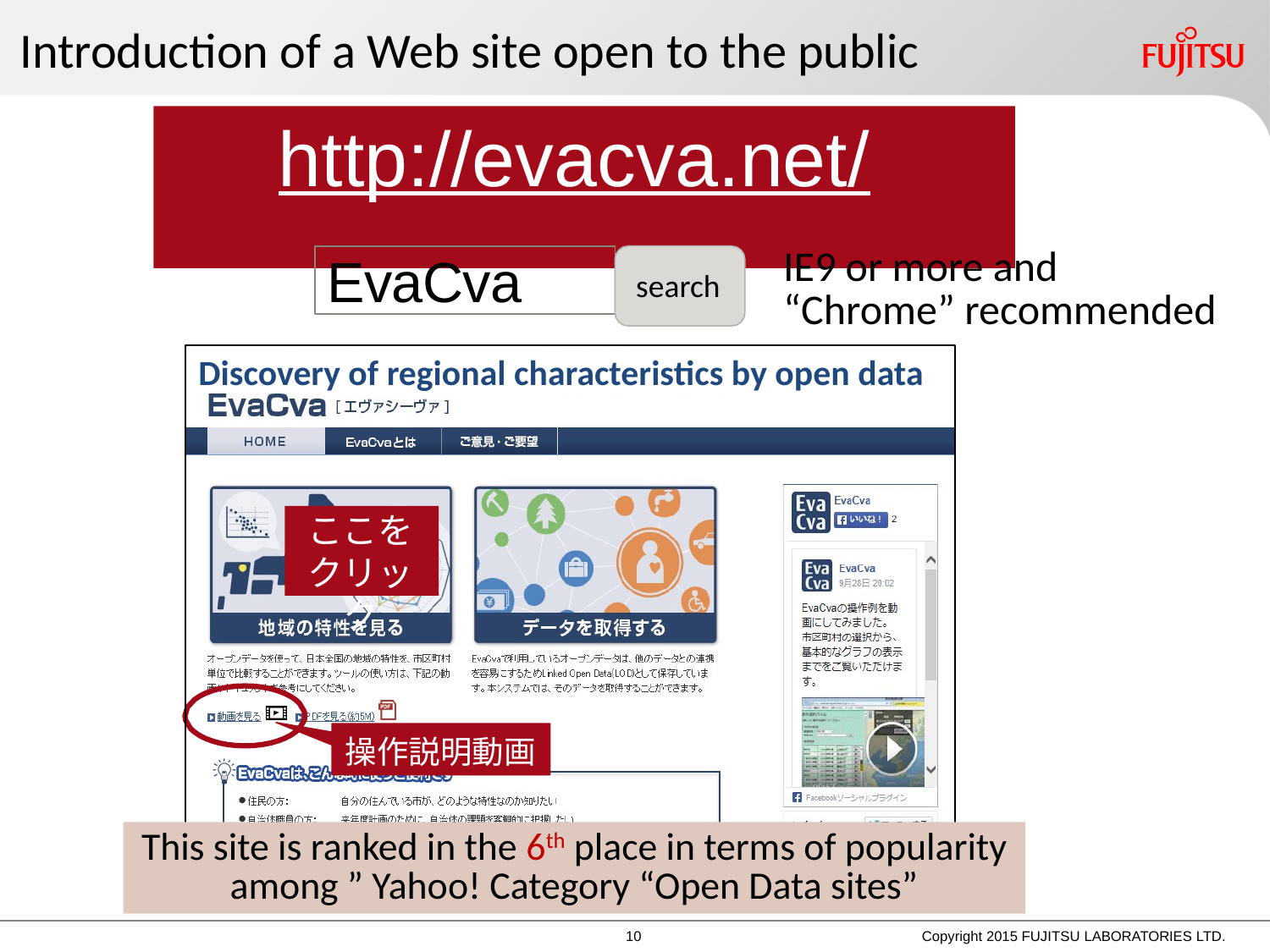

Introduction of a Web site open to the public
# http://evacva.net/
EvaCva

IE9 or more and “Chrome” recommended
 search

Discovery of regional characteristics by open data
ここを
クリック

操作説明動画
This site is ranked in the 6th place in terms of popularity among ” Yahoo! Category “Open Data sites”
10
Copyright 2015 FUJITSU LABORATORIES LTD.